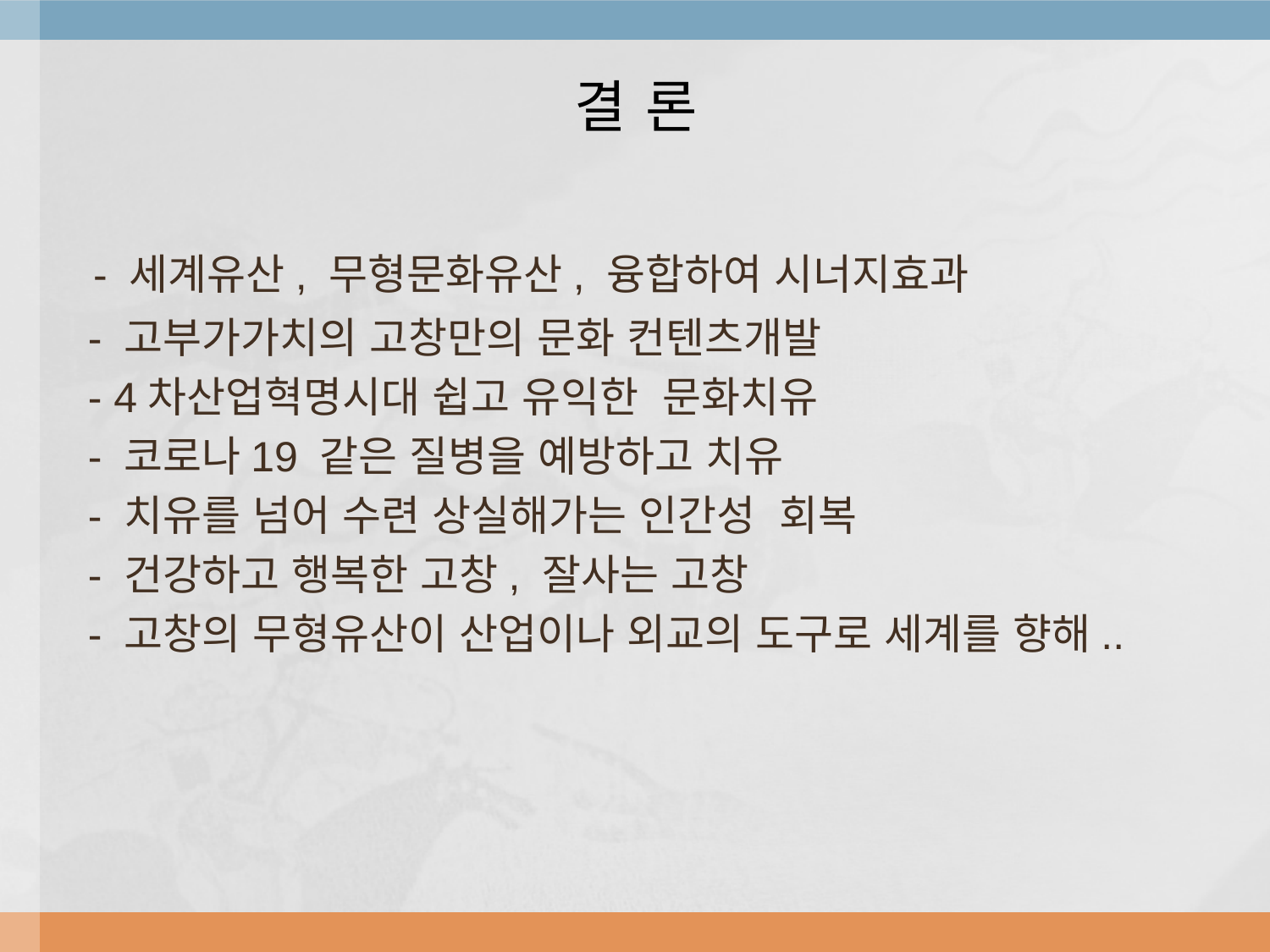

# 결 론
 - 세계유산, 무형문화유산, 융합하여 시너지효과
 - 고부가가치의 고창만의 문화 컨텐츠개발
 - 4차산업혁명시대 쉽고 유익한  문화치유
 - 코로나19 같은 질병을 예방하고 치유
 - 치유를 넘어 수련 상실해가는 인간성  회복
 - 건강하고 행복한 고창, 잘사는 고창
 - 고창의 무형유산이 산업이나 외교의 도구로 세계를 향해..